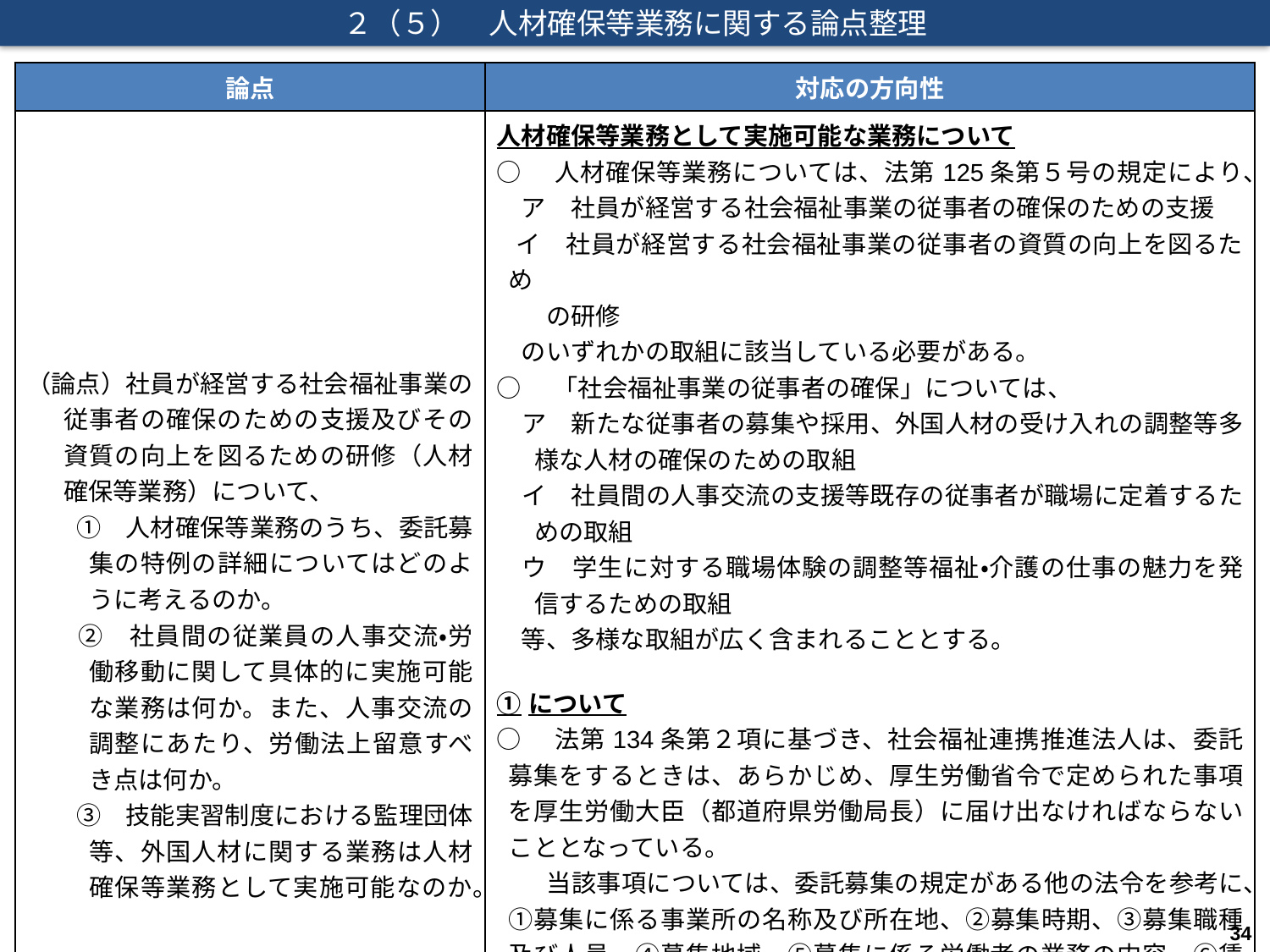

２（５）　人材確保等業務に関する論点整理
| 論点 | 対応の方向性 |
| --- | --- |
| （論点）社員が経営する社会福祉事業の従事者の確保のための支援及びその資質の向上を図るための研修（人材確保等業務）について、 　　①　人材確保等業務のうち、委託募集の特例の詳細についてはどのように考えるのか。 　　②　社員間の従業員の人事交流・労働移動に関して具体的に実施可能な業務は何か。また、人事交流の調整にあたり、労働法上留意すべき点は何か。 　　③　技能実習制度における監理団体等、外国人材に関する業務は人材確保等業務として実施可能なのか。 | 人材確保等業務として実施可能な業務について ○　人材確保等業務については、法第125条第５号の規定により、 　ア　社員が経営する社会福祉事業の従事者の確保のための支援 イ　社員が経営する社会福祉事業の従事者の資質の向上を図るため 　　の研修 　のいずれかの取組に該当している必要がある。 ○　「社会福祉事業の従事者の確保」については、 　ア　新たな従事者の募集や採用、外国人材の受け入れの調整等多様な人材の確保のための取組 　イ　社員間の人事交流の支援等既存の従事者が職場に定着するための取組 　ウ　学生に対する職場体験の調整等福祉・介護の仕事の魅力を発信するための取組 　等、多様な取組が広く含まれることとする。 ①について ○　法第134条第２項に基づき、社会福祉連携推進法人は、委託募集をするときは、あらかじめ、厚生労働省令で定められた事項を厚生労働大臣（都道府県労働局長）に届け出なければならないこととなっている。 　　当該事項については、委託募集の規定がある他の法令を参考に、①募集に係る事業所の名称及び所在地、②募集時期、③募集職種及び人員、④募集地域、⑤募集に係る労働者の業務の内容、⑥賃金、労働時間その他の募集に係る条件とする。 ○　また、各社会福祉連携推進法人が委託募集を適切に行うよう、「募集・求人業務取扱要領（厚生労働省職業安定局）」の委託募集の許可基準のうち、必要な事項について、厚生労働省令において定めることとする。 |
34